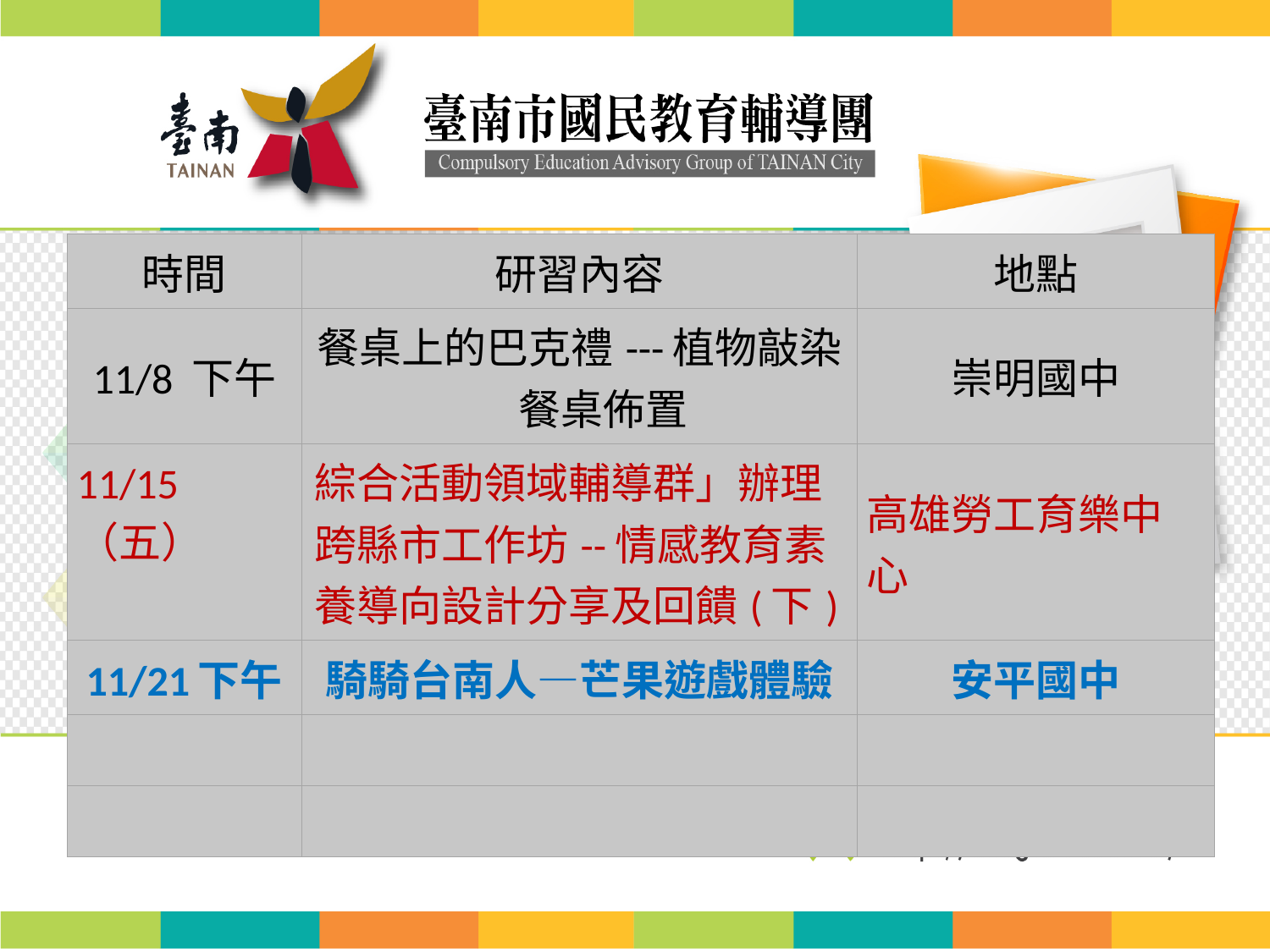

| 時間 | 研習內容 | 地點 |
| --- | --- | --- |
| 11/8 下午 | 餐桌上的巴克禮---植物敲染餐桌佈置 | 崇明國中 |
| 11/15（五） | 綜合活動領域輔導群」辦理跨縣市工作坊--情感教育素養導向設計分享及回饋(下) | 高雄勞工育樂中心 |
| 11/21下午 | 騎騎台南人—芒果遊戲體驗 | 安平國中 |
|  |  |  |
|  |  |  |